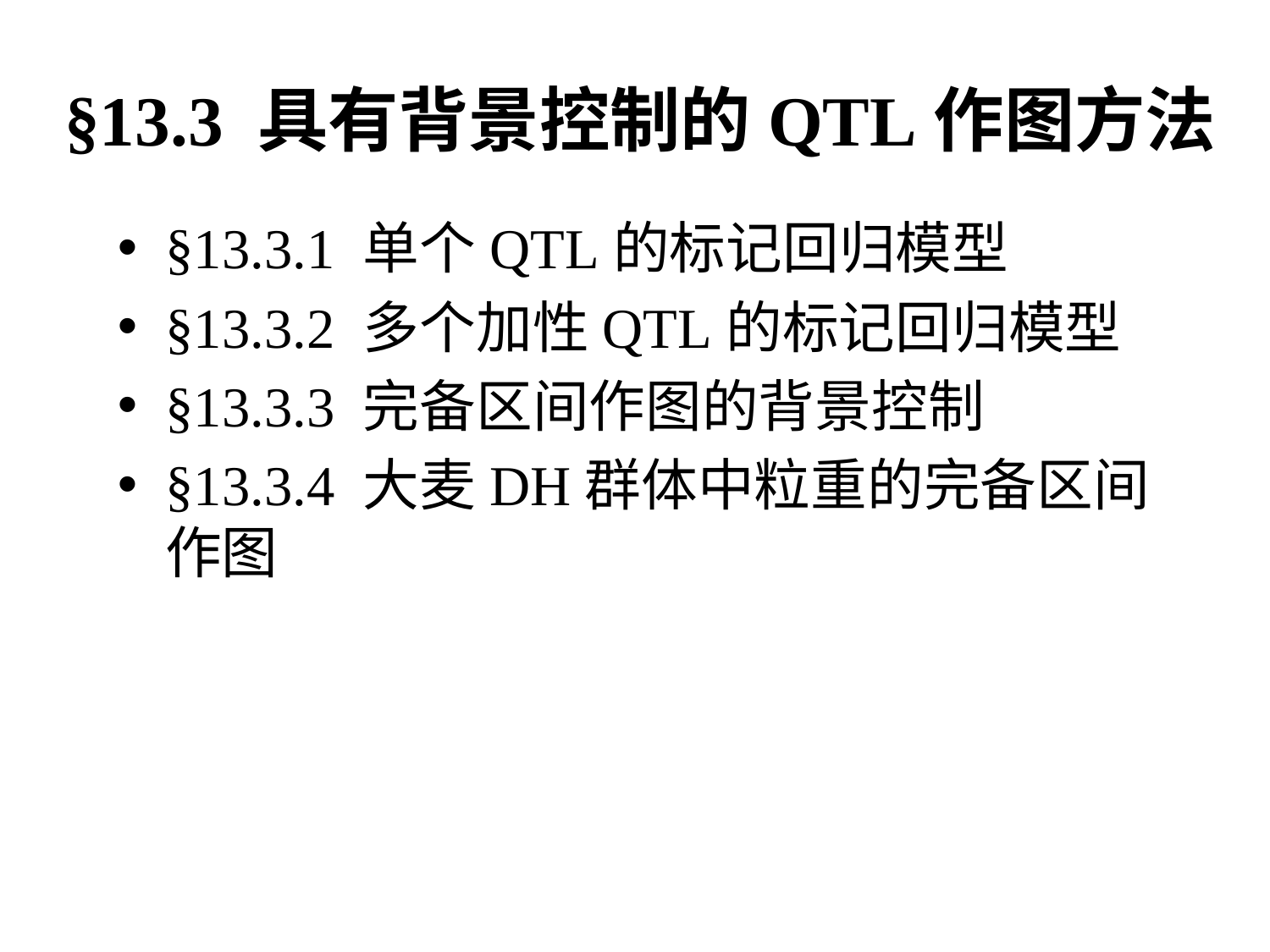

# §13.3 具有背景控制的QTL作图方法
§13.3.1 单个QTL的标记回归模型
§13.3.2 多个加性QTL的标记回归模型
§13.3.3 完备区间作图的背景控制
§13.3.4 大麦DH群体中粒重的完备区间作图